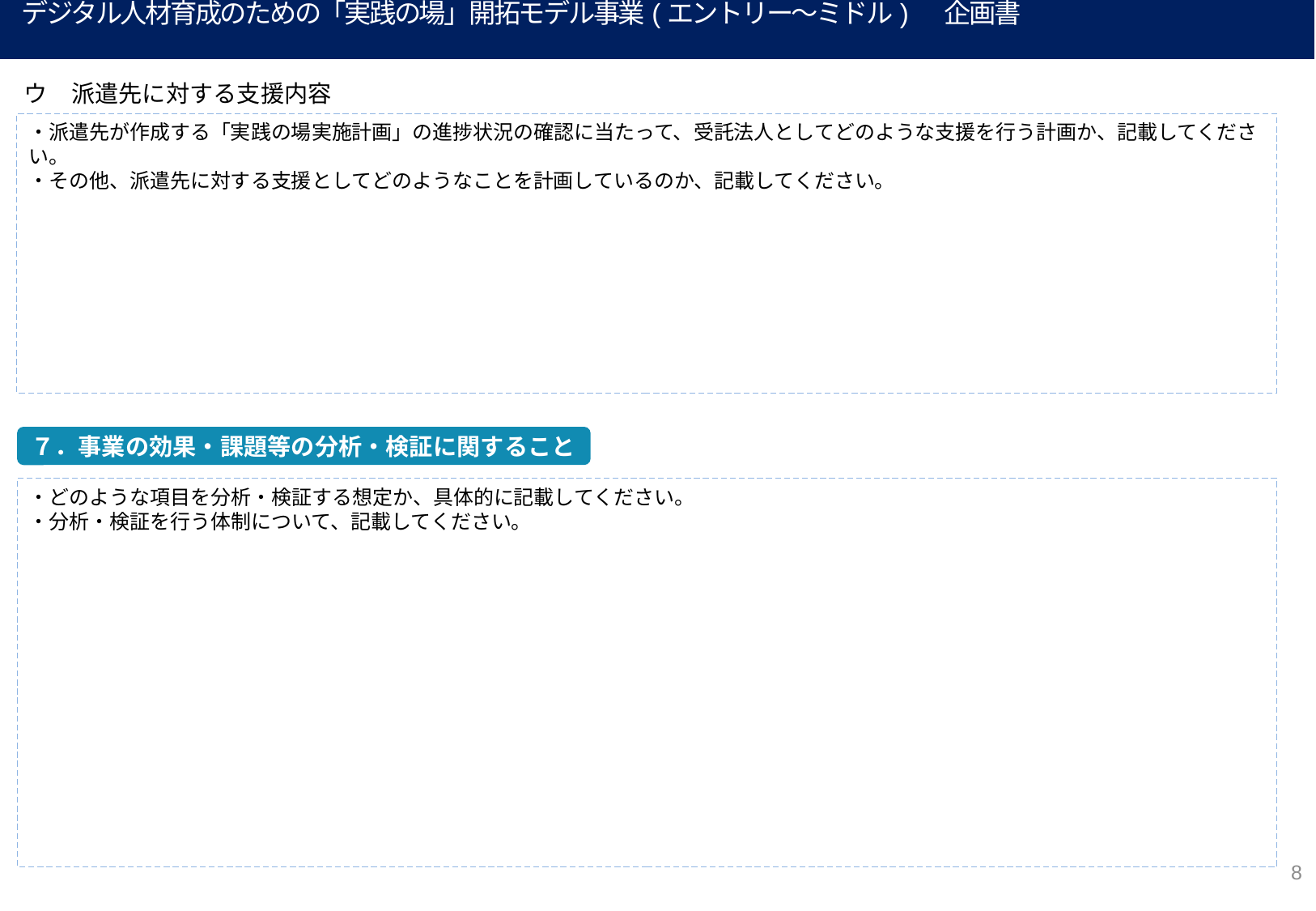

デジタル人材育成のための「実践の場」開拓モデル事業(エントリー～ミドル)　 企画書
ウ　派遣先に対する支援内容
・派遣先が作成する「実践の場実施計画」の進捗状況の確認に当たって、受託法人としてどのような支援を行う計画か、記載してください。
・その他、派遣先に対する支援としてどのようなことを計画しているのか、記載してください。
７．事業の効果・課題等の分析・検証に関すること
・どのような項目を分析・検証する想定か、具体的に記載してください。
・分析・検証を行う体制について、記載してください。
8